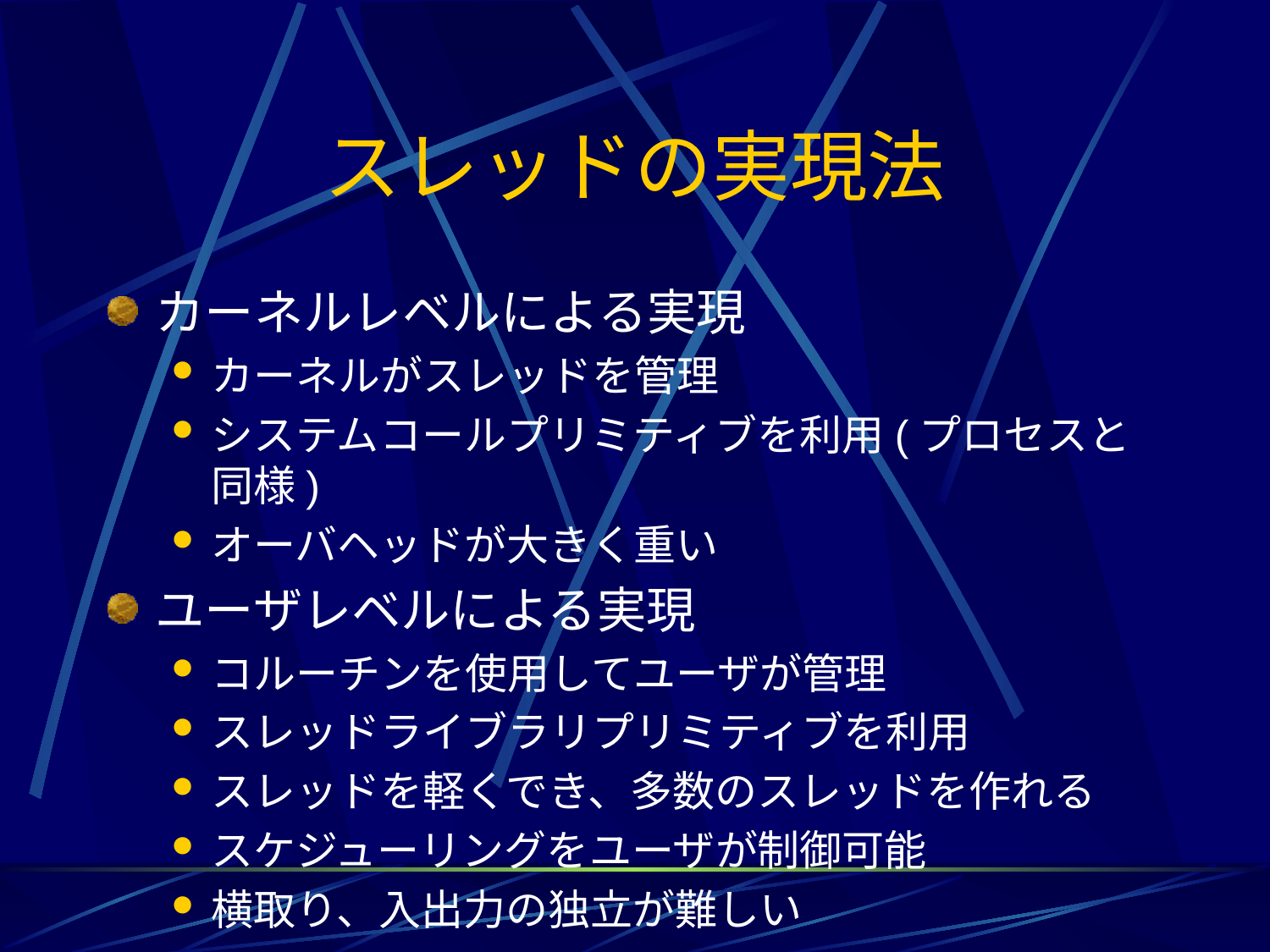

# スレッドの実現法
カーネルレベルによる実現
カーネルがスレッドを管理
システムコールプリミティブを利用(プロセスと同様)
オーバヘッドが大きく重い
ユーザレベルによる実現
コルーチンを使用してユーザが管理
スレッドライブラリプリミティブを利用
スレッドを軽くでき、多数のスレッドを作れる
スケジューリングをユーザが制御可能
横取り、入出力の独立が難しい